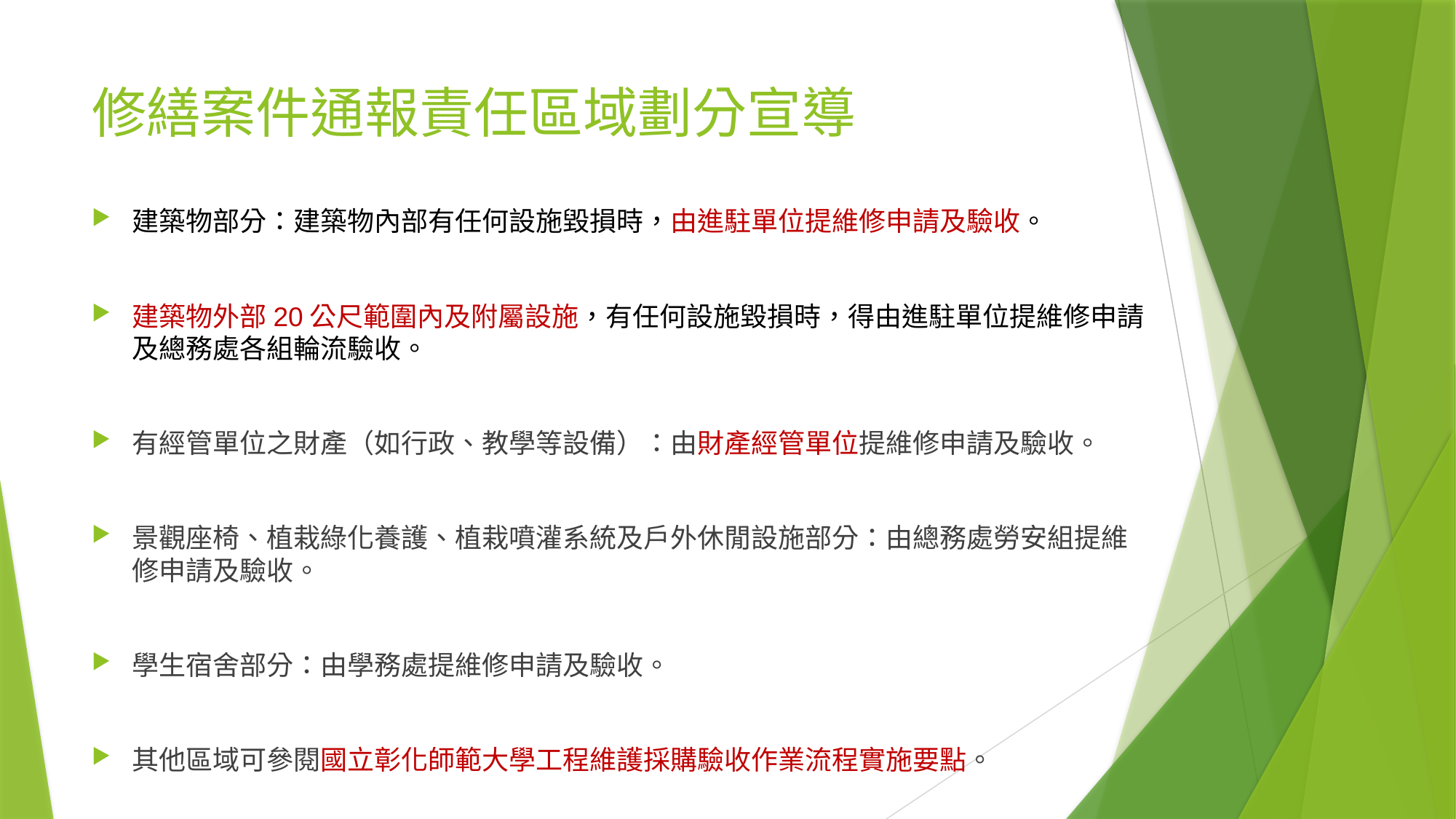

# 修繕案件通報責任區域劃分宣導

建築物部分：建築物內部有任何設施毀損時，由進駐單位提維修申請及驗收。

建築物外部20公尺範圍內及附屬設施，有任何設施毀損時，得由進駐單位提維修申請及總務處各組輪流驗收。

有經管單位之財產（如行政、教學等設備）：由財產經管單位提維修申請及驗收。

景觀座椅、植栽綠化養護、植栽噴灌系統及戶外休閒設施部分：由總務處勞安組提維修申請及驗收。

學生宿舍部分：由學務處提維修申請及驗收。

其他區域可參閱國立彰化師範大學工程維護採購驗收作業流程實施要點。